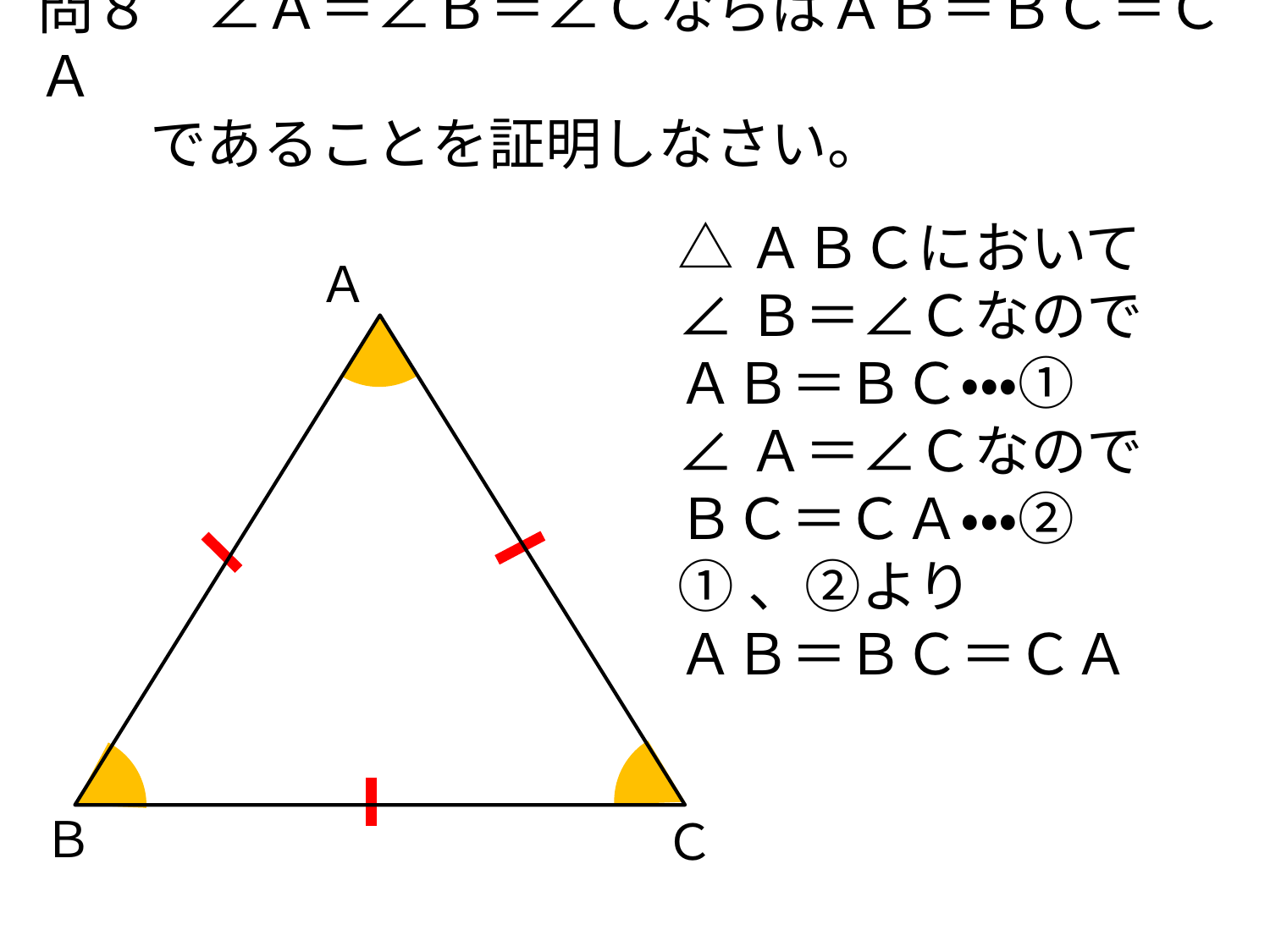

# 問８　∠Ａ＝∠Ｂ＝∠ＣならばＡＢ＝ＢＣ＝ＣＡ　 　　であることを証明しなさい。
△ＡＢＣにおいて
∠Ｂ＝∠Ｃなので
ＡＢ＝ＢＣ・・・①
∠Ａ＝∠Ｃなので
ＢＣ＝ＣＡ・・・②
①、②より
ＡＢ＝ＢＣ＝ＣＡ

Ａ

Ｂ
Ｃ